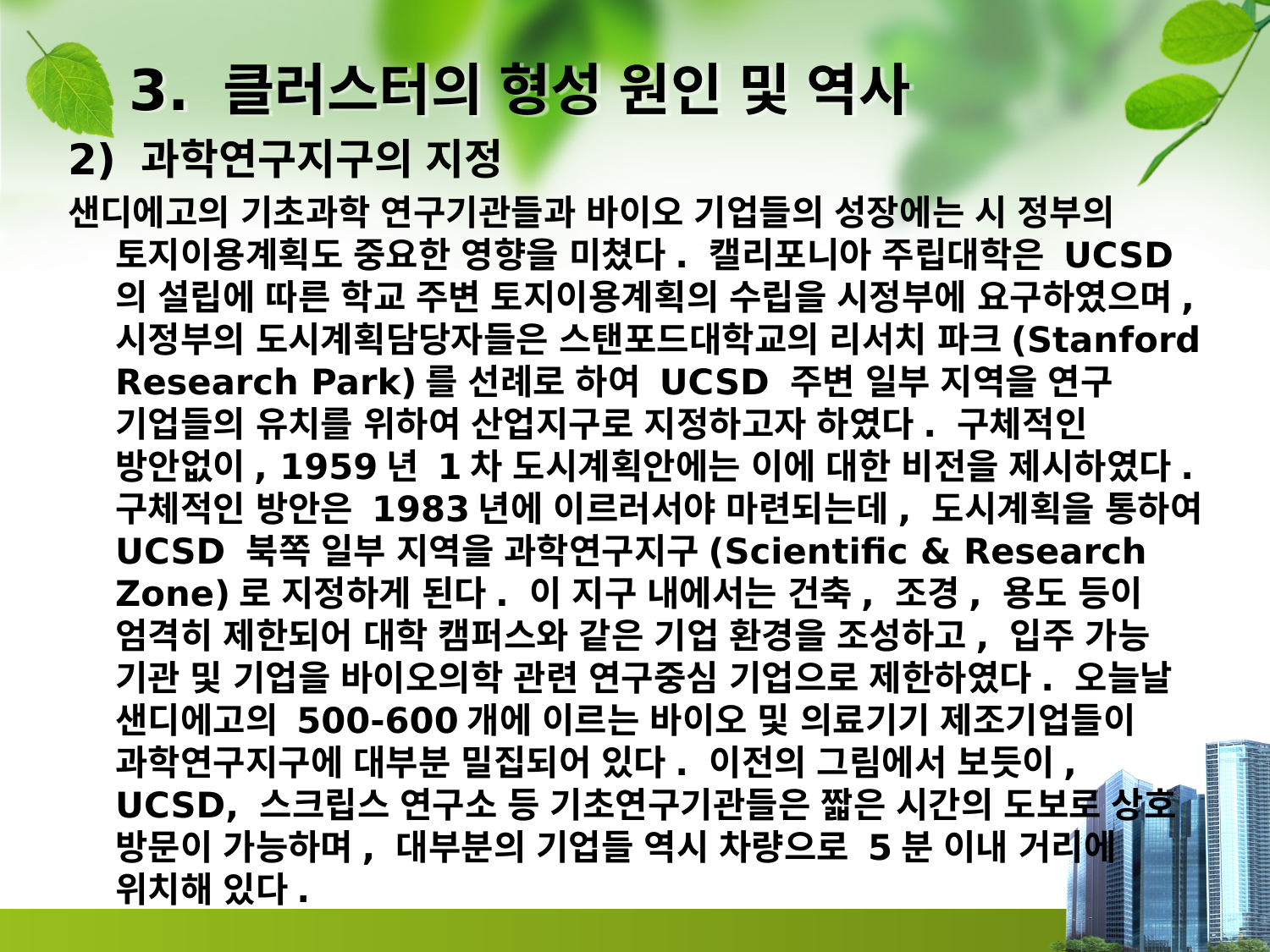

# 3. 클러스터의 형성 원인 및 역사
2) 과학연구지구의 지정
샌디에고의 기초과학 연구기관들과 바이오 기업들의 성장에는 시 정부의 토지이용계획도 중요한 영향을 미쳤다. 캘리포니아 주립대학은 UCSD의 설립에 따른 학교 주변 토지이용계획의 수립을 시정부에 요구하였으며, 시정부의 도시계획담당자들은 스탠포드대학교의 리서치 파크(Stanford Research Park)를 선례로 하여 UCSD 주변 일부 지역을 연구 기업들의 유치를 위하여 산업지구로 지정하고자 하였다. 구체적인 방안없이, 1959년 1차 도시계획안에는 이에 대한 비전을 제시하였다. 구체적인 방안은 1983년에 이르러서야 마련되는데, 도시계획을 통하여 UCSD 북쪽 일부 지역을 과학연구지구(Scientific & Research Zone)로 지정하게 된다. 이 지구 내에서는 건축, 조경, 용도 등이 엄격히 제한되어 대학 캠퍼스와 같은 기업 환경을 조성하고, 입주 가능 기관 및 기업을 바이오의학 관련 연구중심 기업으로 제한하였다. 오늘날 샌디에고의 500-600개에 이르는 바이오 및 의료기기 제조기업들이 과학연구지구에 대부분 밀집되어 있다. 이전의 그림에서 보듯이, UCSD, 스크립스 연구소 등 기초연구기관들은 짧은 시간의 도보로 상호 방문이 가능하며, 대부분의 기업들 역시 차량으로 5분 이내 거리에 위치해 있다.